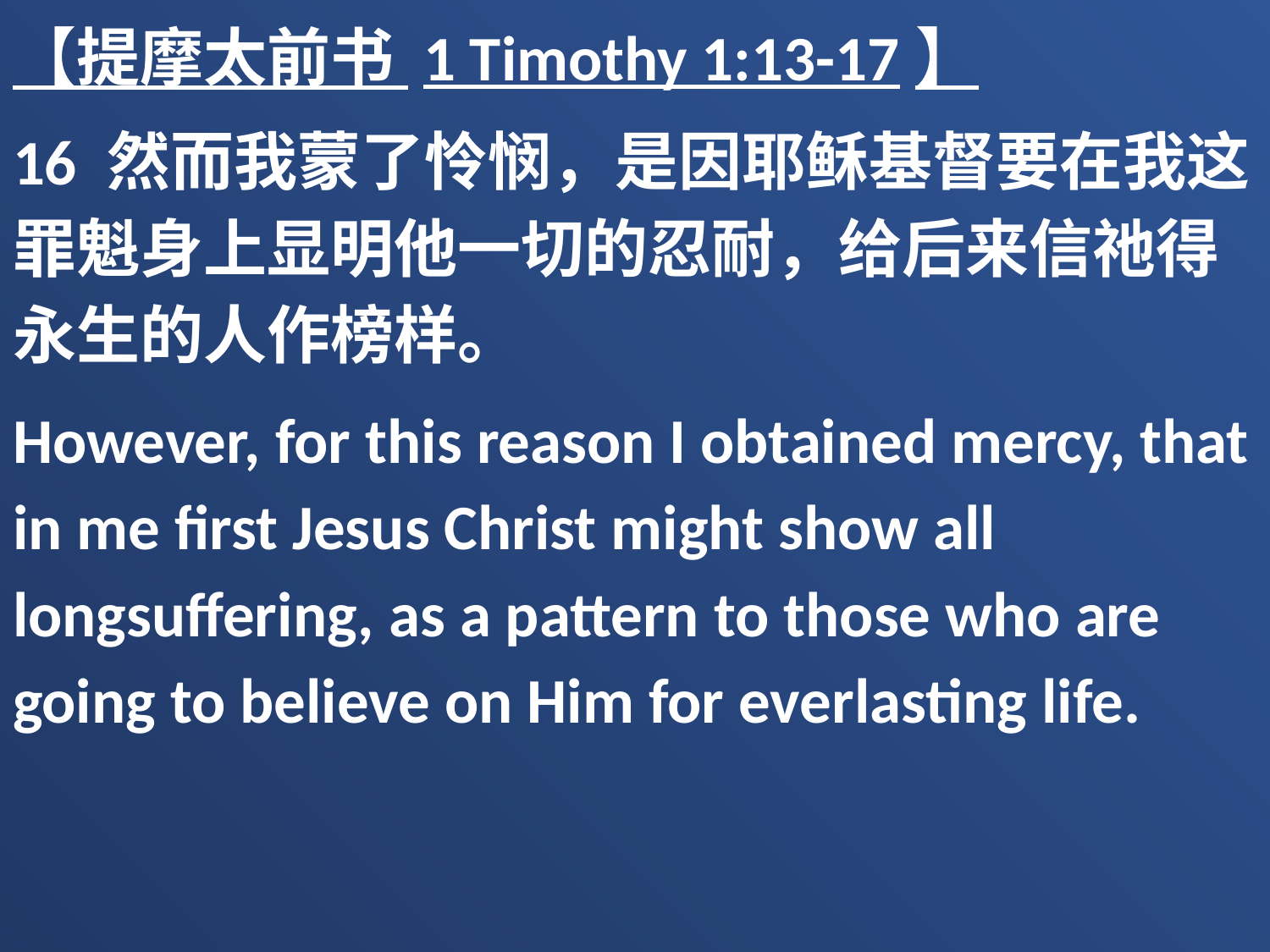

【提摩太前书 1 Timothy 1:13-17】
16 然而我蒙了怜悯，是因耶稣基督要在我这罪魁身上显明他一切的忍耐，给后来信祂得永生的人作榜样。
However, for this reason I obtained mercy, that in me first Jesus Christ might show all longsuffering, as a pattern to those who are going to believe on Him for everlasting life.